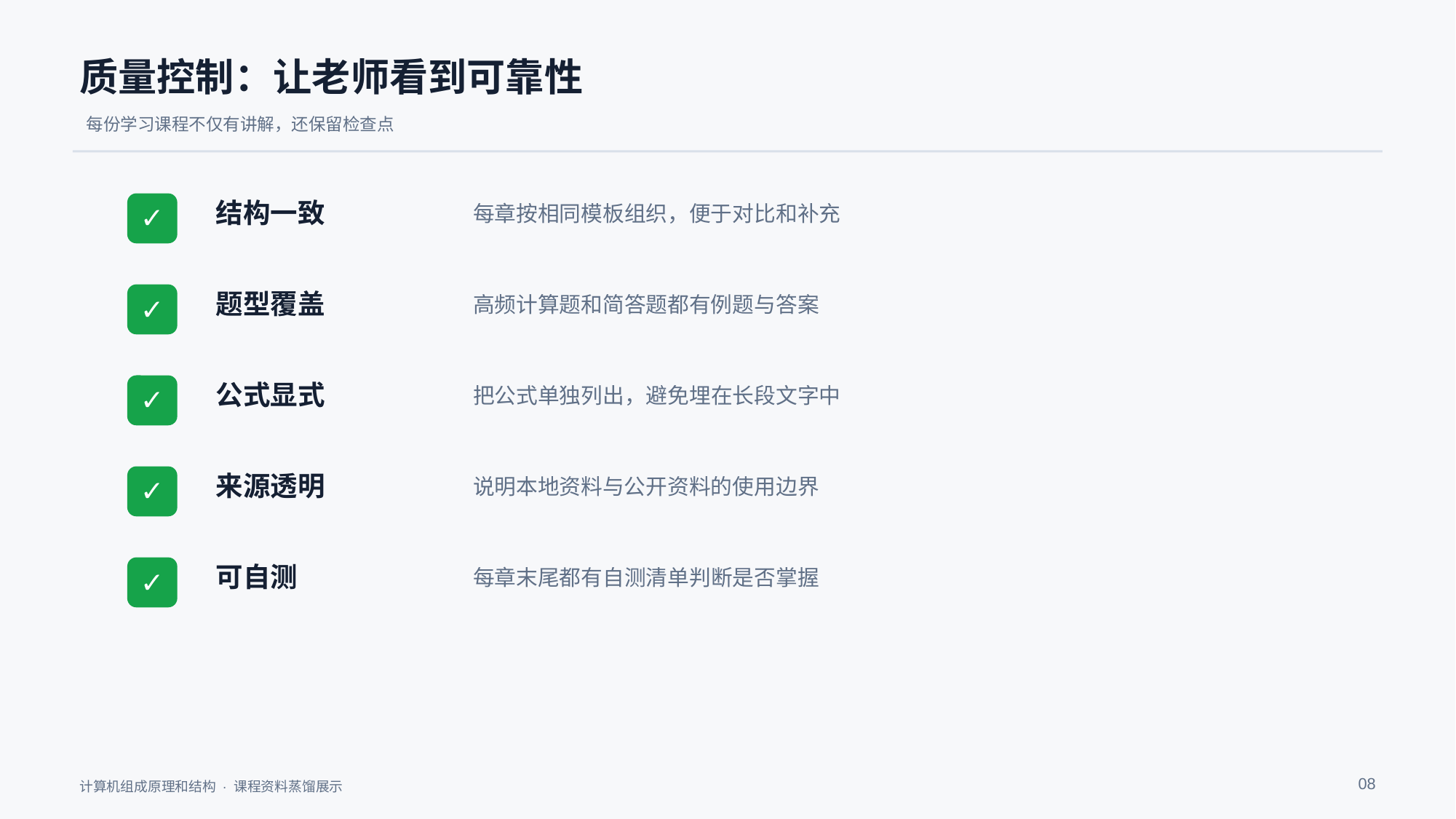

质量控制：让老师看到可靠性
每份学习课程不仅有讲解，还保留检查点

结构一致

✓
每章按相同模板组织，便于对比和补充
题型覆盖

✓
高频计算题和简答题都有例题与答案
公式显式

✓
把公式单独列出，避免埋在长段文字中
来源透明

✓
说明本地资料与公开资料的使用边界
可自测

✓
每章末尾都有自测清单判断是否掌握
08
计算机组成原理和结构 · 课程资料蒸馏展示